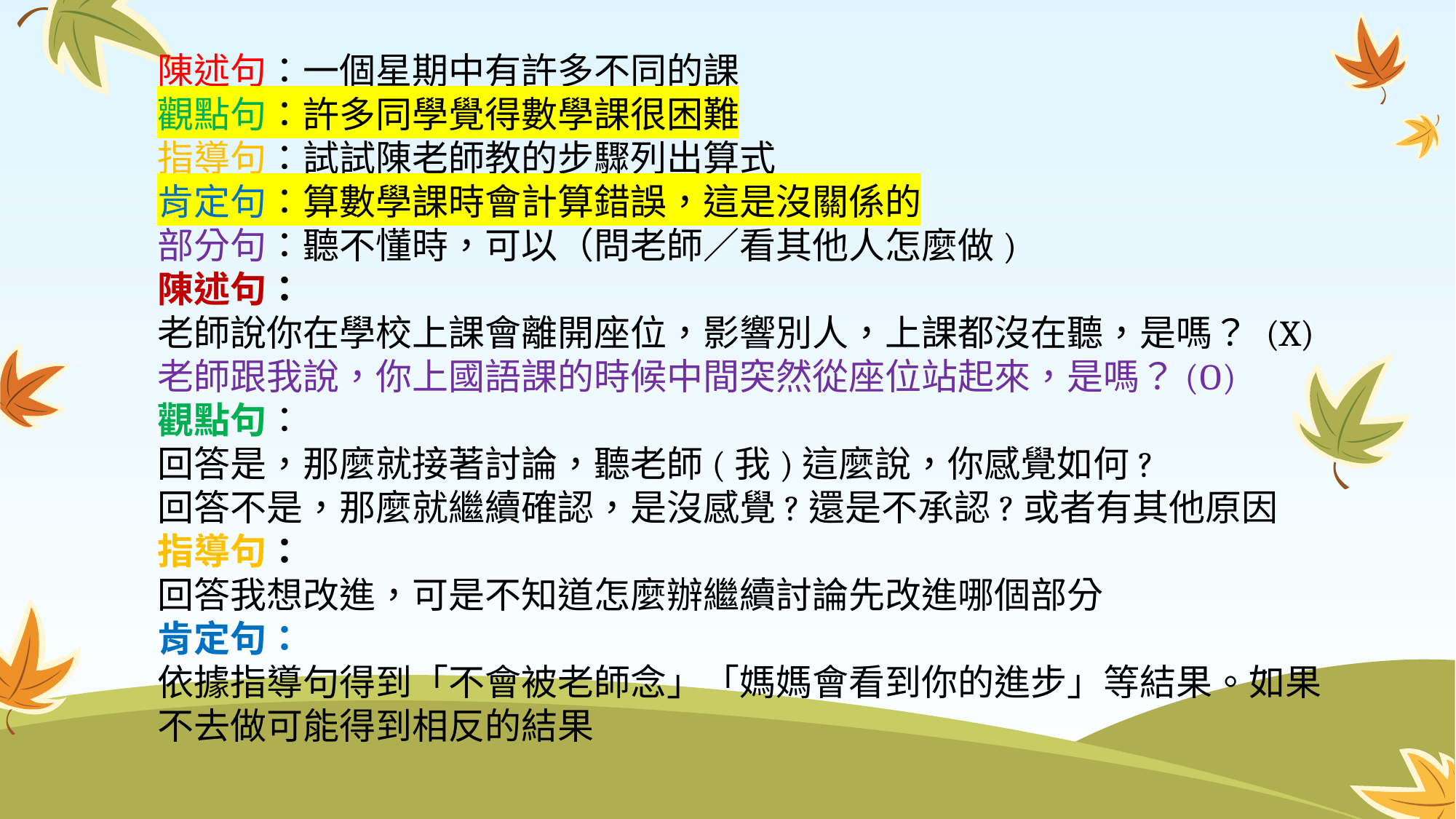

陳述句：一個星期中有許多不同的課
觀點句：許多同學覺得數學課很困難
指導句：試試陳老師教的步驟列出算式
肯定句：算數學課時會計算錯誤，這是沒關係的
部分句：聽不懂時，可以（問老師／看其他人怎麼做)
陳述句：
老師說你在學校上課會離開座位，影響別人，上課都沒在聽，是嗎？ (X)
老師跟我說，你上國語課的時候中間突然從座位站起來，是嗎？(O)
觀點句：
回答是，那麼就接著討論，聽老師(我)這麼說，你感覺如何?
回答不是，那麼就繼續確認，是沒感覺?還是不承認?或者有其他原因
指導句：
回答我想改進，可是不知道怎麼辦繼續討論先改進哪個部分
肯定句：
依據指導句得到「不會被老師念」「媽媽會看到你的進步」等結果。如果不去做可能得到相反的結果